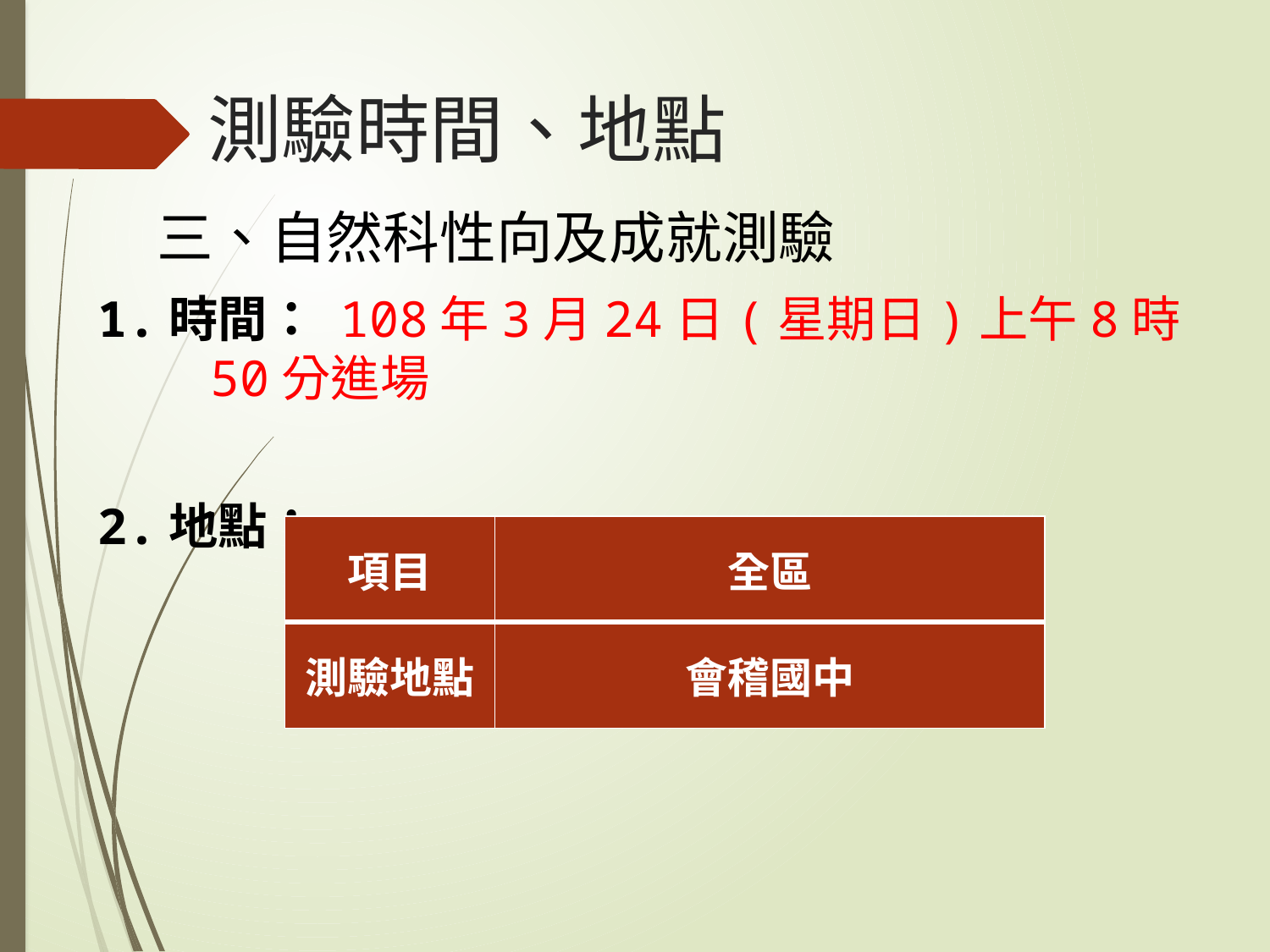

# 測驗時間、地點

三、自然科性向及成就測驗
1.時間： 108年3月24日(星期日)上午8時50分進場

2.地點：

| 項目 | 全區 |
| --- | --- |
| 測驗地點 | 會稽國中 |